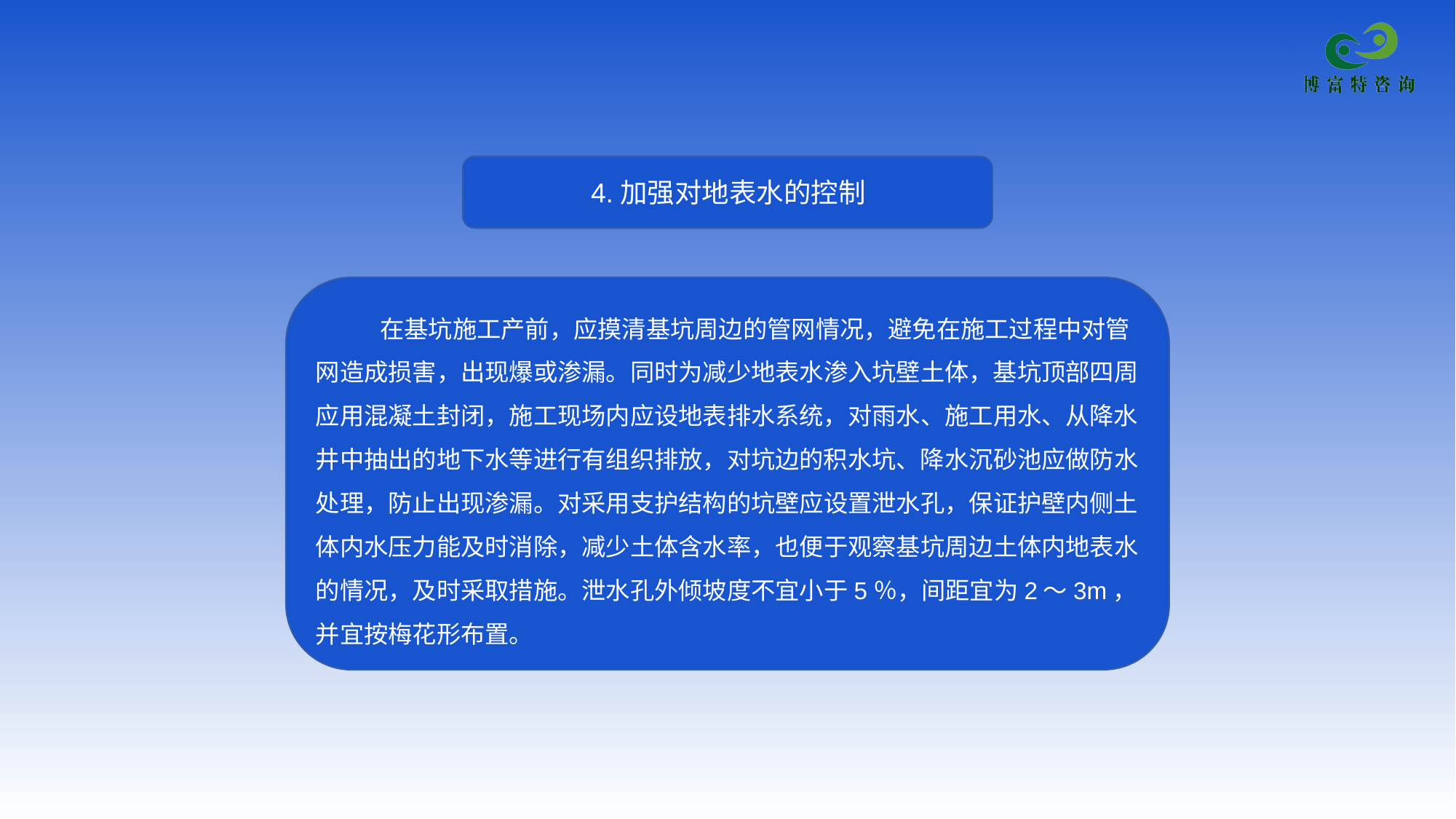

4.加强对地表水的控制
 在基坑施工产前，应摸清基坑周边的管网情况，避免在施工过程中对管网造成损害，出现爆或渗漏。同时为减少地表水渗入坑壁土体，基坑顶部四周应用混凝土封闭，施工现场内应设地表排水系统，对雨水、施工用水、从降水井中抽出的地下水等进行有组织排放，对坑边的积水坑、降水沉砂池应做防水处理，防止出现渗漏。对采用支护结构的坑壁应设置泄水孔，保证护壁内侧土体内水压力能及时消除，减少土体含水率，也便于观察基坑周边土体内地表水的情况，及时采取措施。泄水孔外倾坡度不宜小于5％，间距宜为2～3m，并宜按梅花形布置。